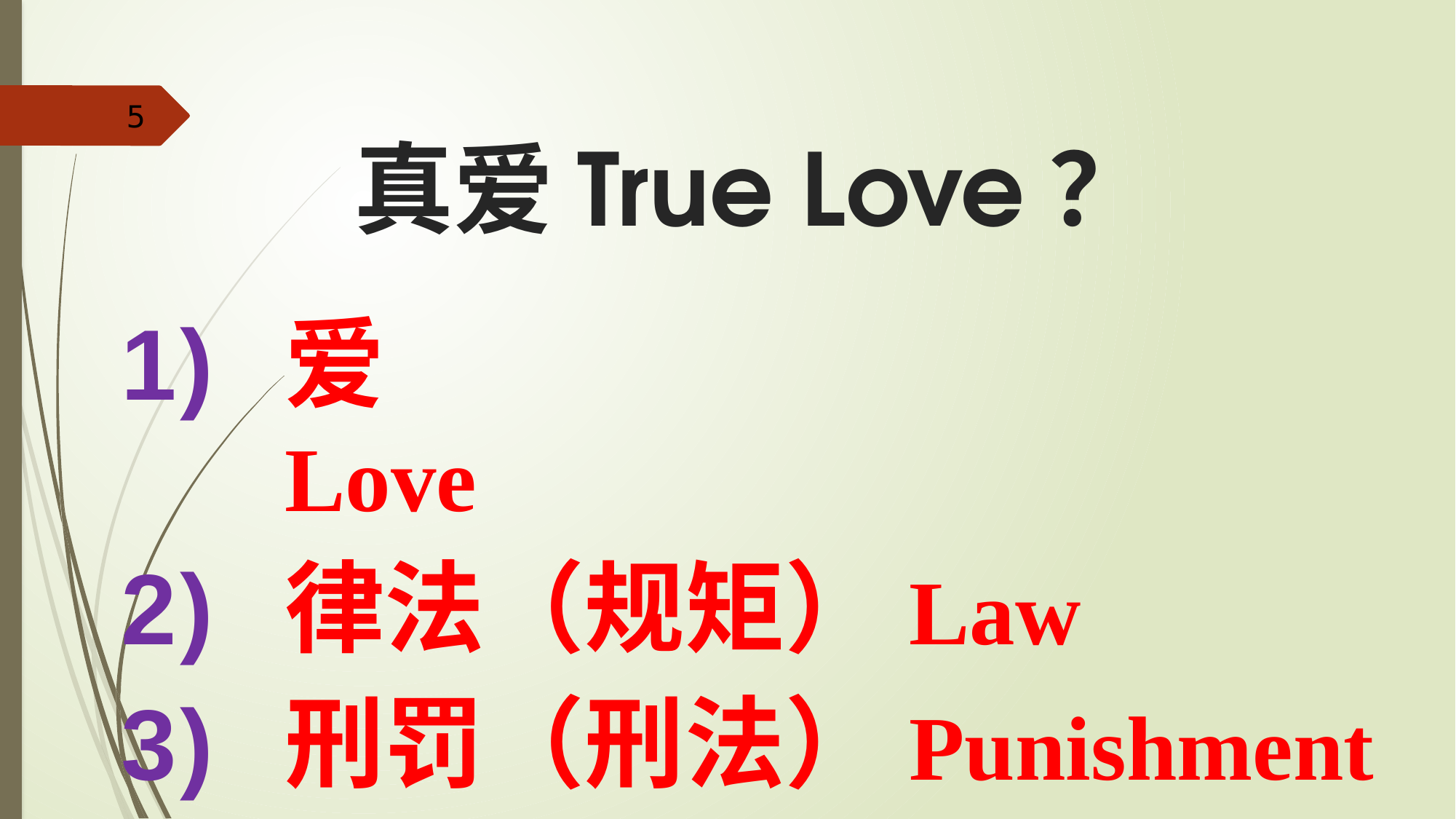

5
真爱True Love？
爱										Love
律法（规矩）Law
刑罚（刑法）Punishment